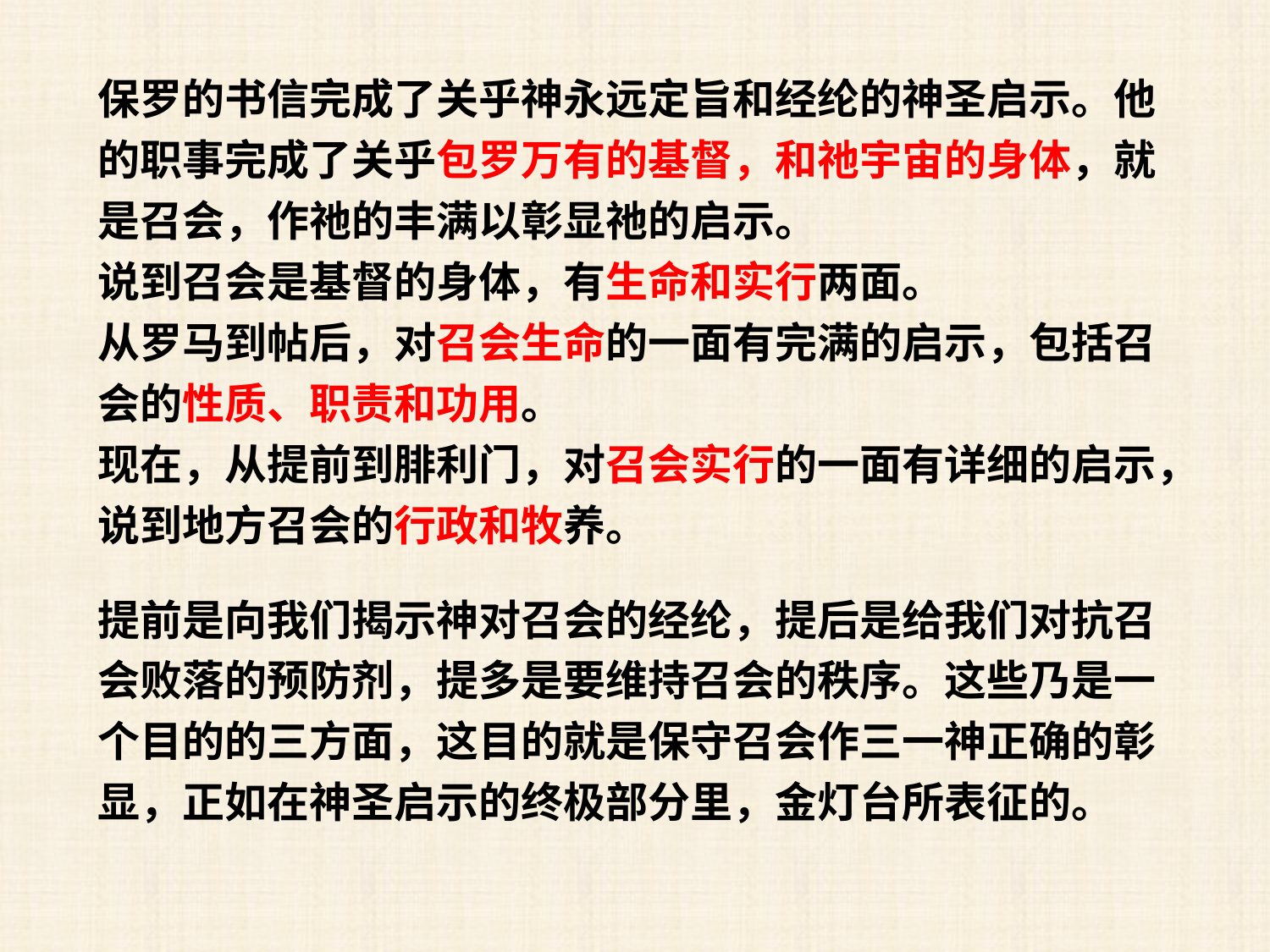

保罗的书信完成了关乎神永远定旨和经纶的神圣启示。他的职事完成了关乎包罗万有的基督，和祂宇宙的身体，就是召会，作祂的丰满以彰显祂的启示。
说到召会是基督的身体，有生命和实行两面。
从罗马到帖后，对召会生命的一面有完满的启示，包括召会的性质、职责和功用。
现在，从提前到腓利门，对召会实行的一面有详细的启示，说到地方召会的行政和牧养。
提前是向我们揭示神对召会的经纶，提后是给我们对抗召会败落的预防剂，提多是要维持召会的秩序。这些乃是一个目的的三方面，这目的就是保守召会作三一神正确的彰显，正如在神圣启示的终极部分里，金灯台所表征的。